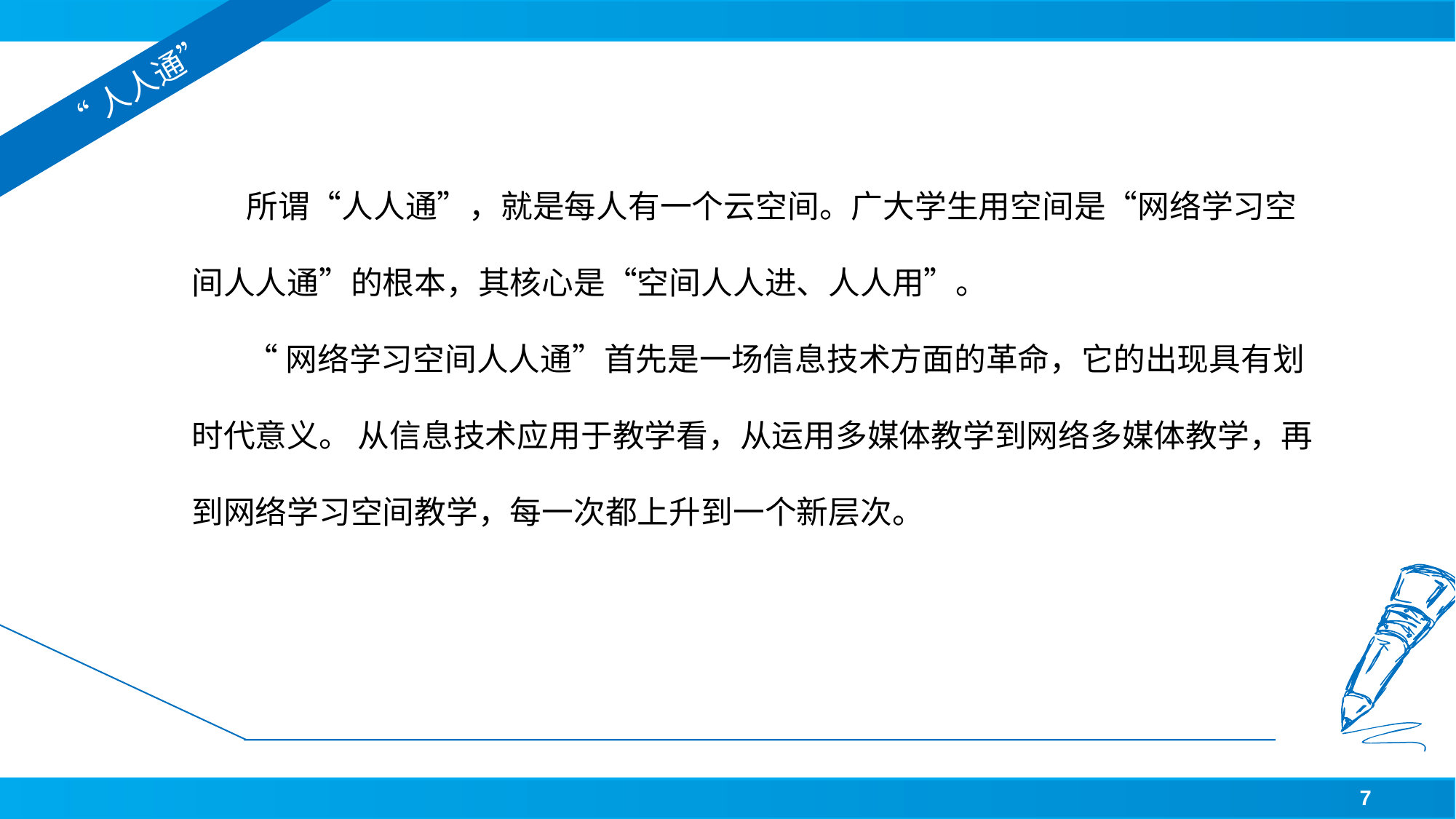

“人人通”
所谓“人人通”，就是每人有一个云空间。广大学生用空间是“网络学习空间人人通”的根本，其核心是“空间人人进、人人用”。
“网络学习空间人人通”首先是一场信息技术方面的革命，它的出现具有划时代意义。 从信息技术应用于教学看，从运用多媒体教学到网络多媒体教学，再到网络学习空间教学，每一次都上升到一个新层次。